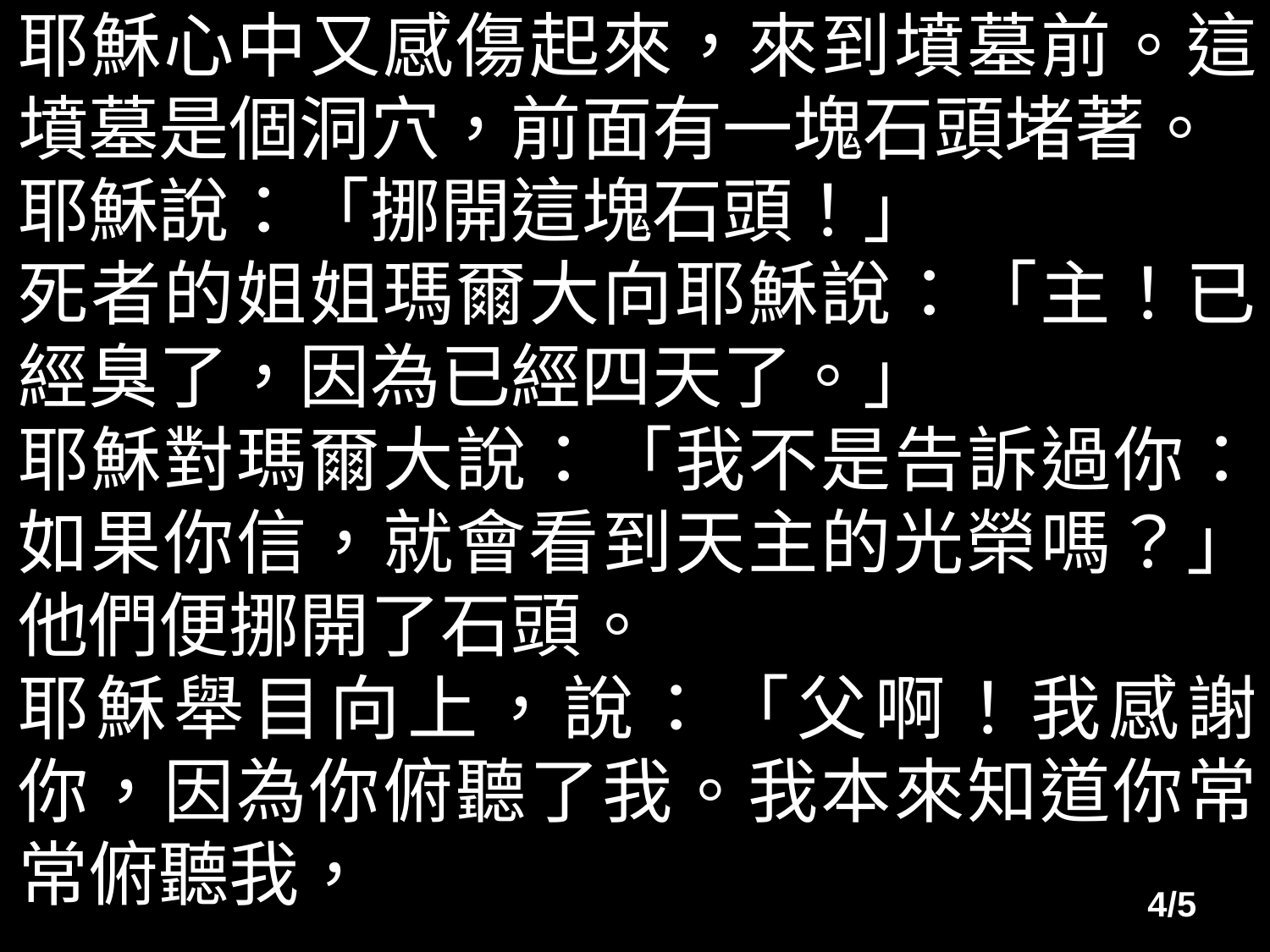

耶穌心中又感傷起來，來到墳墓前。這墳墓是個洞穴，前面有一塊石頭堵著。
耶穌說：「挪開這塊石頭！」
死者的姐姐瑪爾大向耶穌說：「主！已經臭了，因為已經四天了。」
耶穌對瑪爾大說：「我不是告訴過你：如果你信，就會看到天主的光榮嗎？」他們便挪開了石頭。
耶穌舉目向上，說：「父啊！我感謝你，因為你俯聽了我。我本來知道你常常俯聽我，
4/5